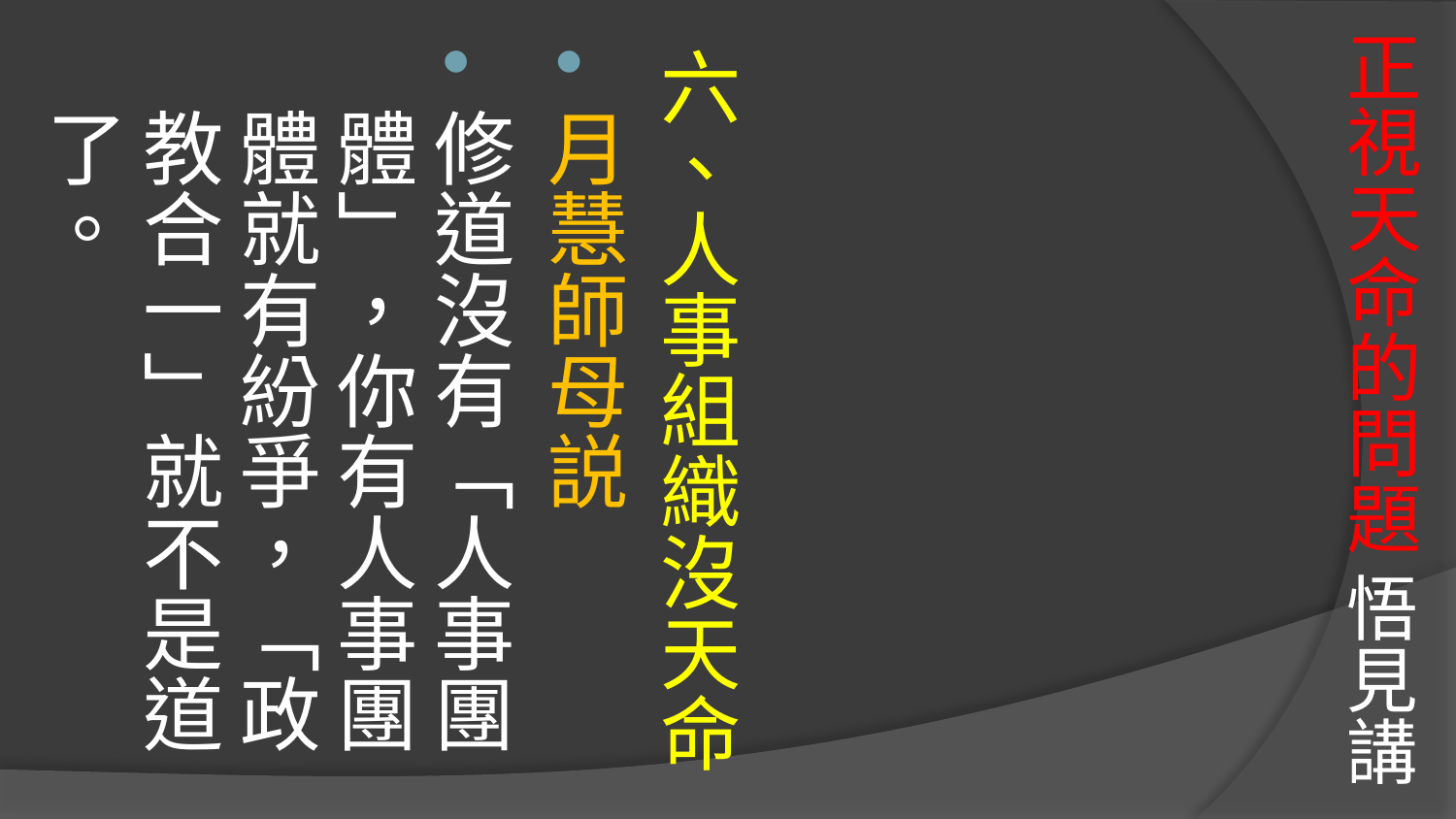

# 正視天命的問題 悟見講
六、人事組織沒天命
月慧師母説
修道沒有「人事團體」，你有人事團體就有紛爭，「政教合一」就不是道了。